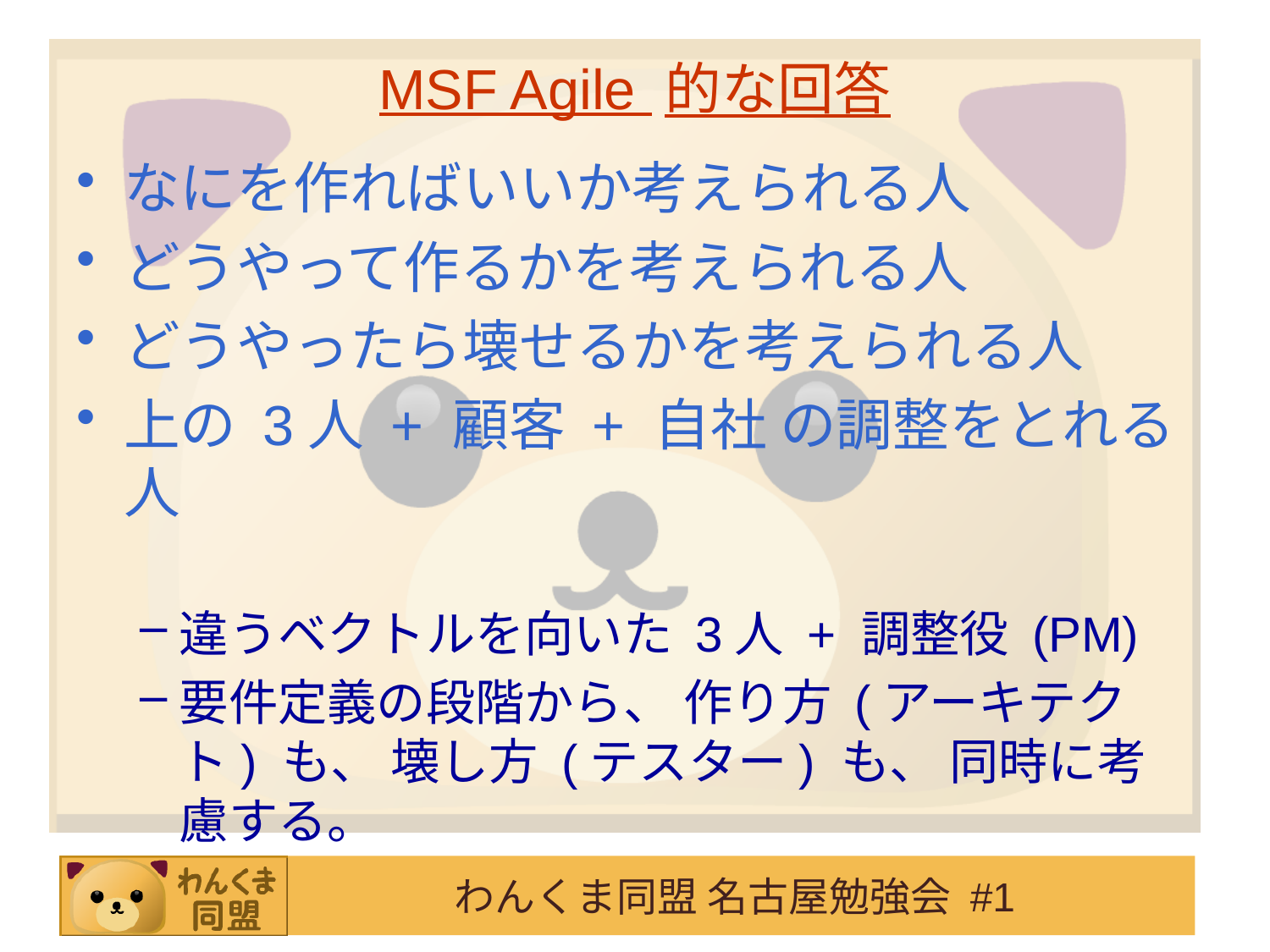

# MSF Agile 的な回答
なにを作ればいいか考えられる人
どうやって作るかを考えられる人
どうやったら壊せるかを考えられる人
上の 3人 + 顧客 + 自社 の調整をとれる人
違うベクトルを向いた 3人 + 調整役 (PM)
要件定義の段階から、 作り方 (アーキテクト) も、 壊し方 (テスター) も、 同時に考慮する。